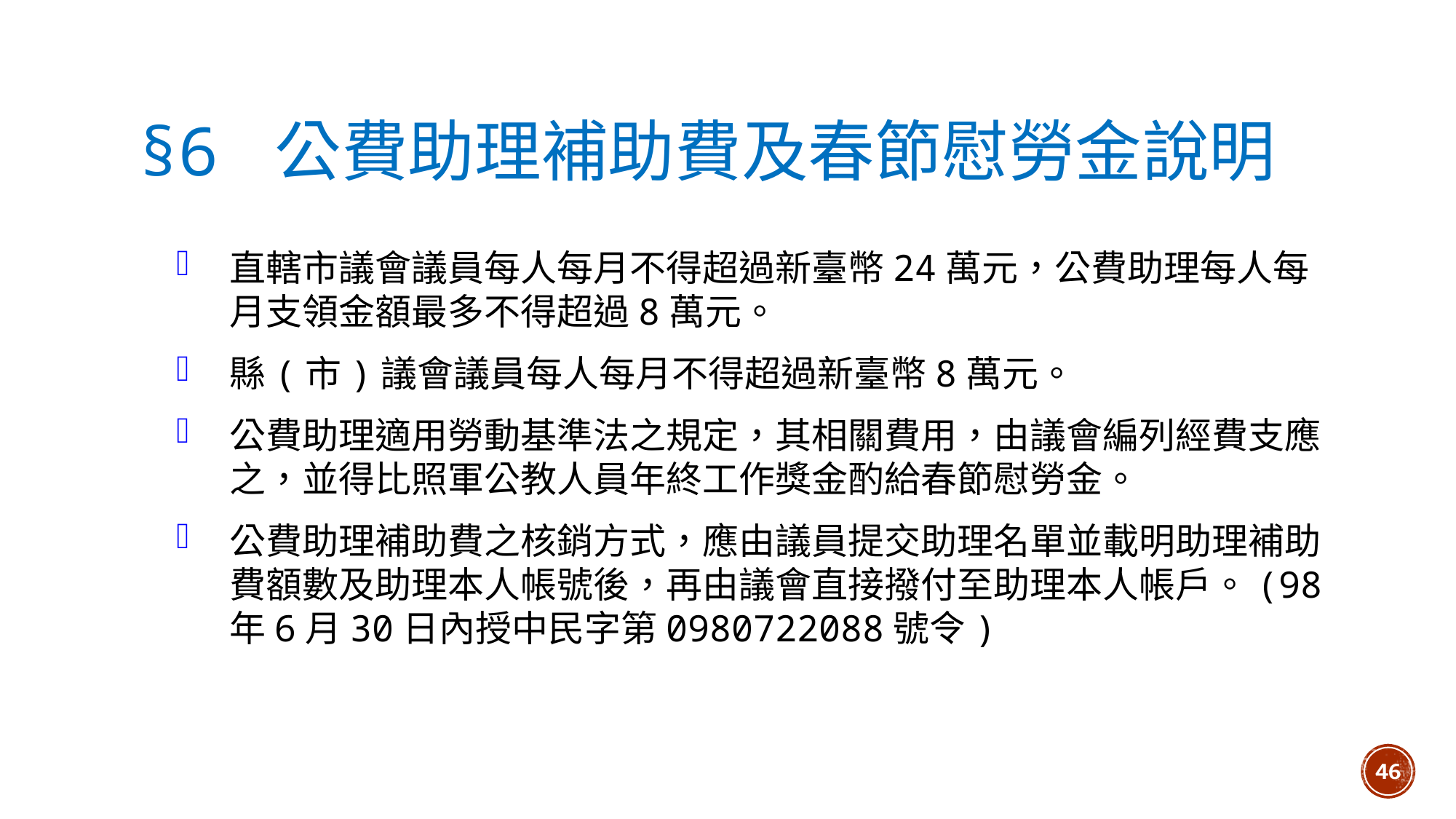

# §6 公費助理補助費及春節慰勞金說明
直轄市議會議員每人每月不得超過新臺幣24萬元，公費助理每人每月支領金額最多不得超過8萬元。
縣(市)議會議員每人每月不得超過新臺幣8萬元。
公費助理適用勞動基準法之規定，其相關費用，由議會編列經費支應之，並得比照軍公教人員年終工作獎金酌給春節慰勞金。
公費助理補助費之核銷方式，應由議員提交助理名單並載明助理補助費額數及助理本人帳號後，再由議會直接撥付至助理本人帳戶。(98年6月30日內授中民字第0980722088號令)
46